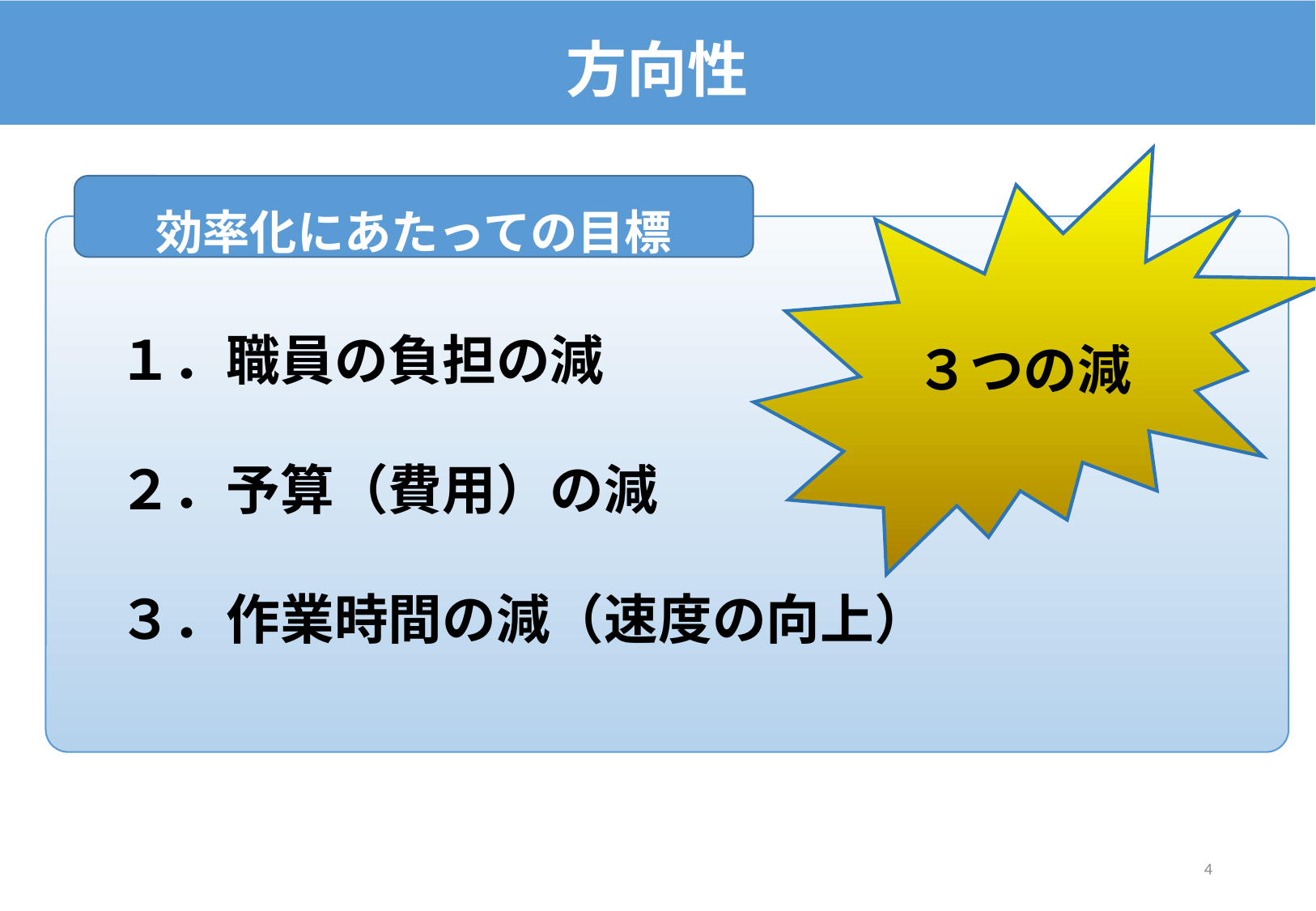

#
方向性
３つの減
効率化にあたっての目標

　１．職員の負担の減

　２．予算（費用）の減

　３．作業時間の減（速度の向上）

4